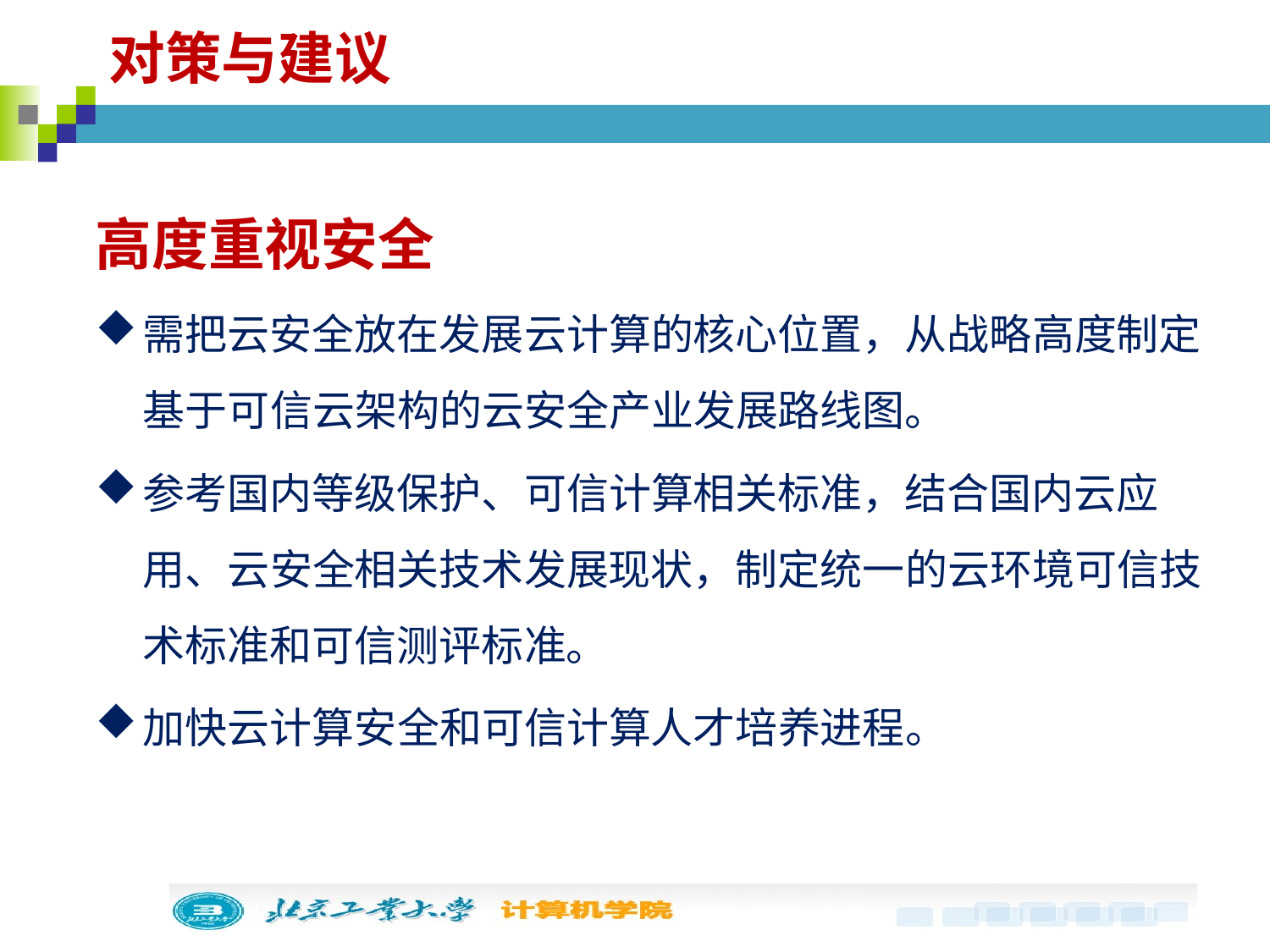

对策与建议
高度重视安全
需把云安全放在发展云计算的核心位置，从战略高度制定基于可信云架构的云安全产业发展路线图。
参考国内等级保护、可信计算相关标准，结合国内云应用、云安全相关技术发展现状，制定统一的云环境可信技术标准和可信测评标准。
加快云计算安全和可信计算人才培养进程。